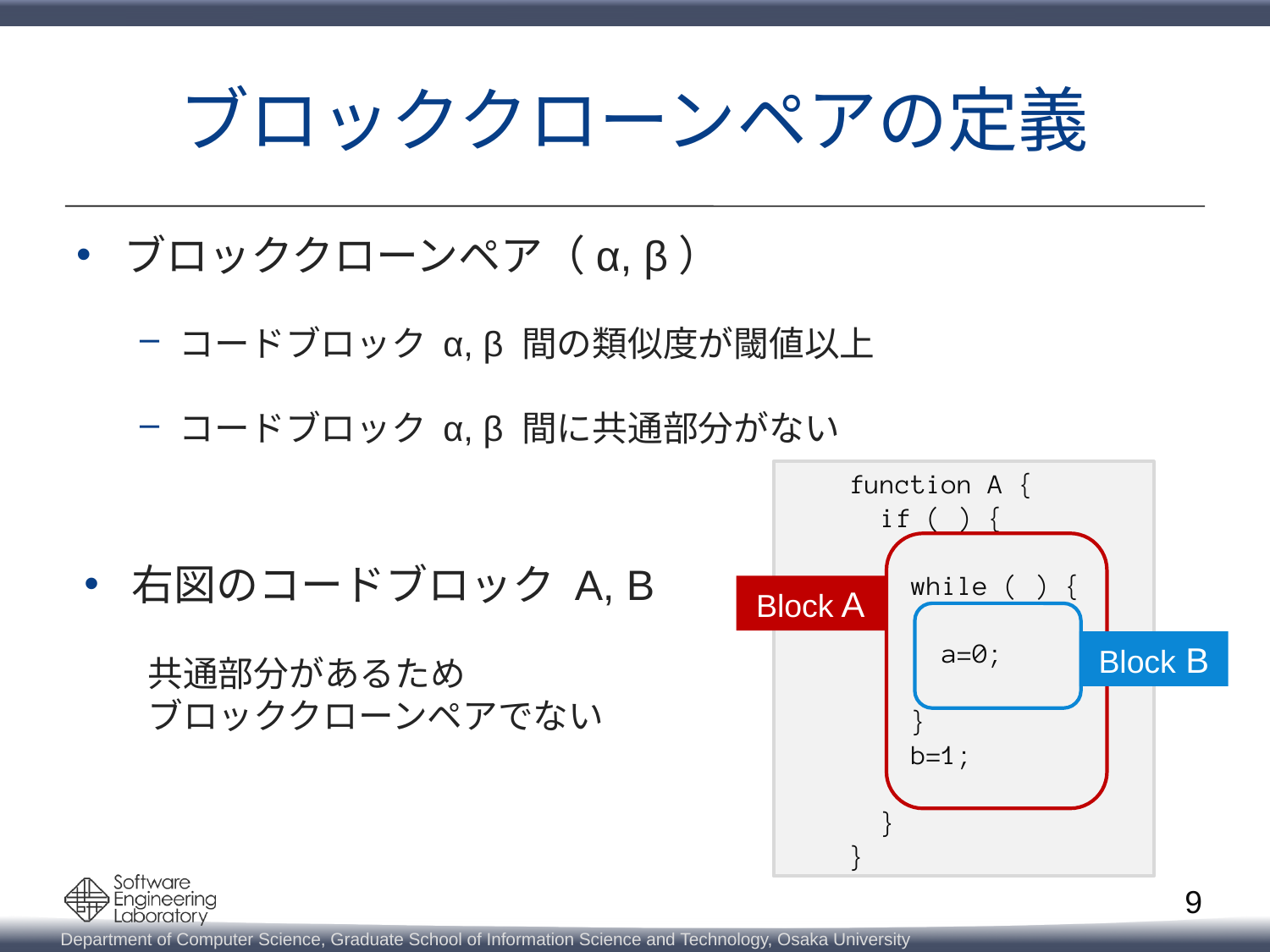

# ブロッククローンペアの定義
ブロッククローンペア（α, β）
コードブロック α, β 間の類似度が閾値以上
コードブロック α, β 間に共通部分がない

右図のコードブロック A, B
共通部分があるため
ブロッククローンペアでない
function A {
  if ( ) {

    while ( ) {

      a=0;

    }
    b=1;

  }
}

Block A

Block B
9